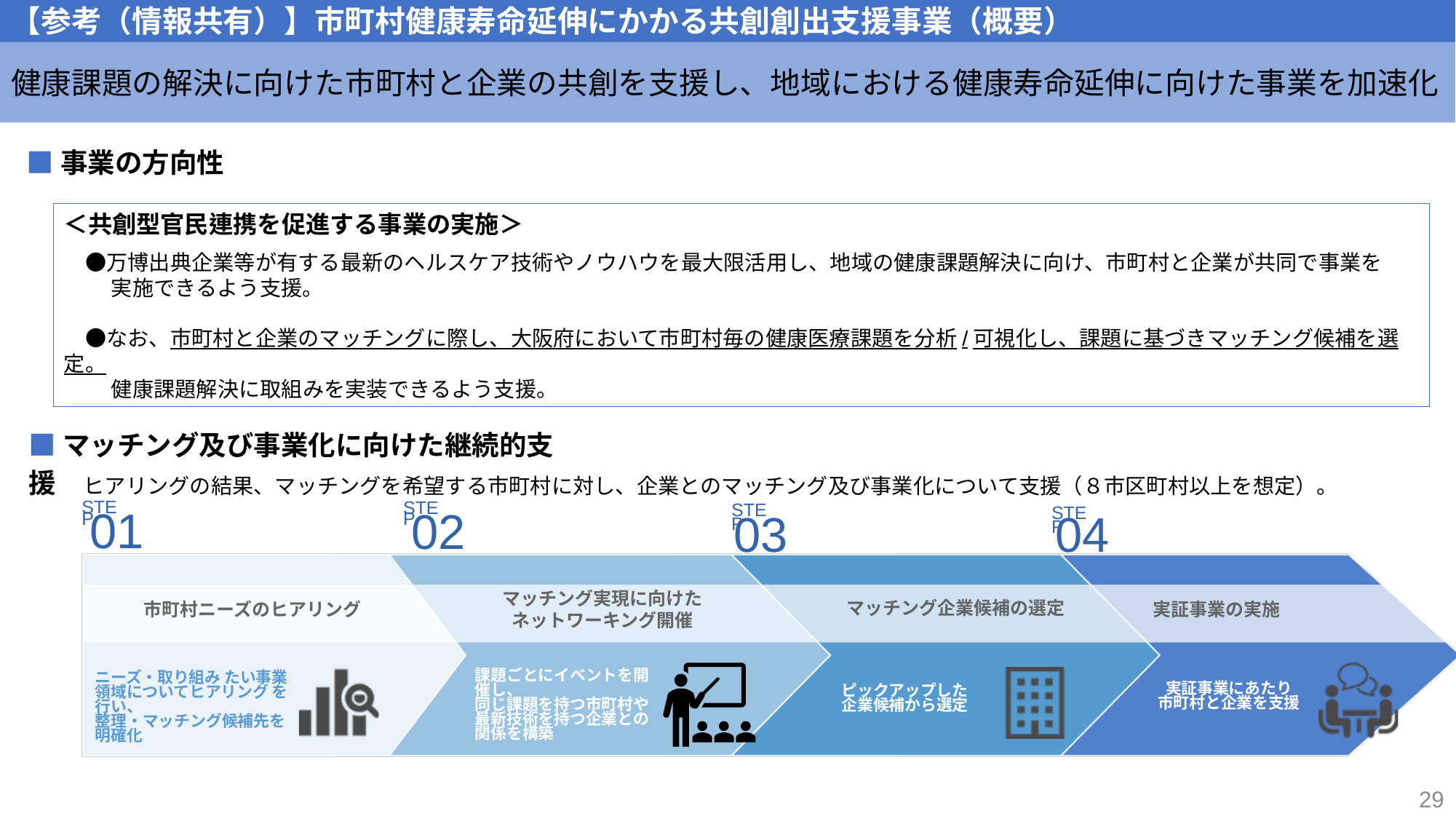

【参考（情報共有）】市町村健康寿命延伸にかかる共創創出支援事業（概要）
健康課題の解決に向けた市町村と企業の共創を支援し、地域における健康寿命延伸に向けた事業を加速化
■事業の方向性
＜共創型官民連携を促進する事業の実施＞

　●万博出典企業等が有する最新のヘルスケア技術やノウハウを最大限活用し、地域の健康課題解決に向け、市町村と企業が共同で事業を
　　 実施できるよう支援。

　●なお、市町村と企業のマッチングに際し、大阪府において市町村毎の健康医療課題を分析/可視化し、課題に基づきマッチング候補を選定。
　　 健康課題解決に取組みを実装できるよう支援。
■マッチング及び事業化に向けた継続的支援
ヒアリングの結果、マッチングを希望する市町村に対し、企業とのマッチング及び事業化について支援（８市区町村以上を想定）。
STEP
STEP
STEP
STEP
04
03
01
02

マッチング実現に向けた
ネットワーキング開催
市町村ニーズのヒアリング
実証事業の実施
マッチング企業候補の選定

課題ごとにイベントを開催し、
同じ課題を持つ市町村や
最新技術を持つ企業との
関係を構築
ニーズ・取り組み たい事業領域についてヒアリング を行い、
整理・マッチング候補先を
明確化
実証事業にあたり
市町村と企業を支援
ピックアップした
企業候補から選定
29